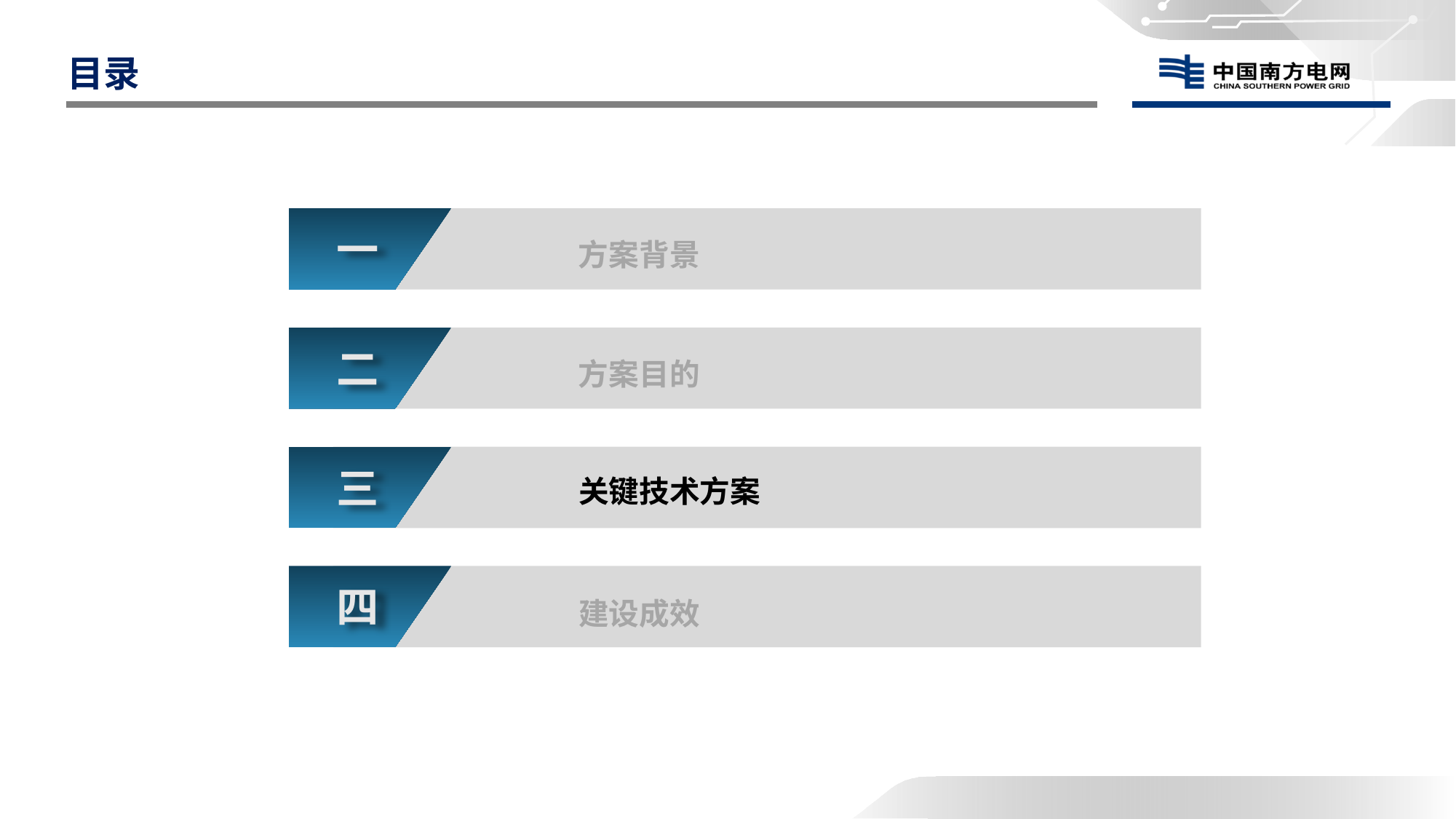

目录

一
方案背景

二
方案目的

三
关键技术方案

四
建设成效